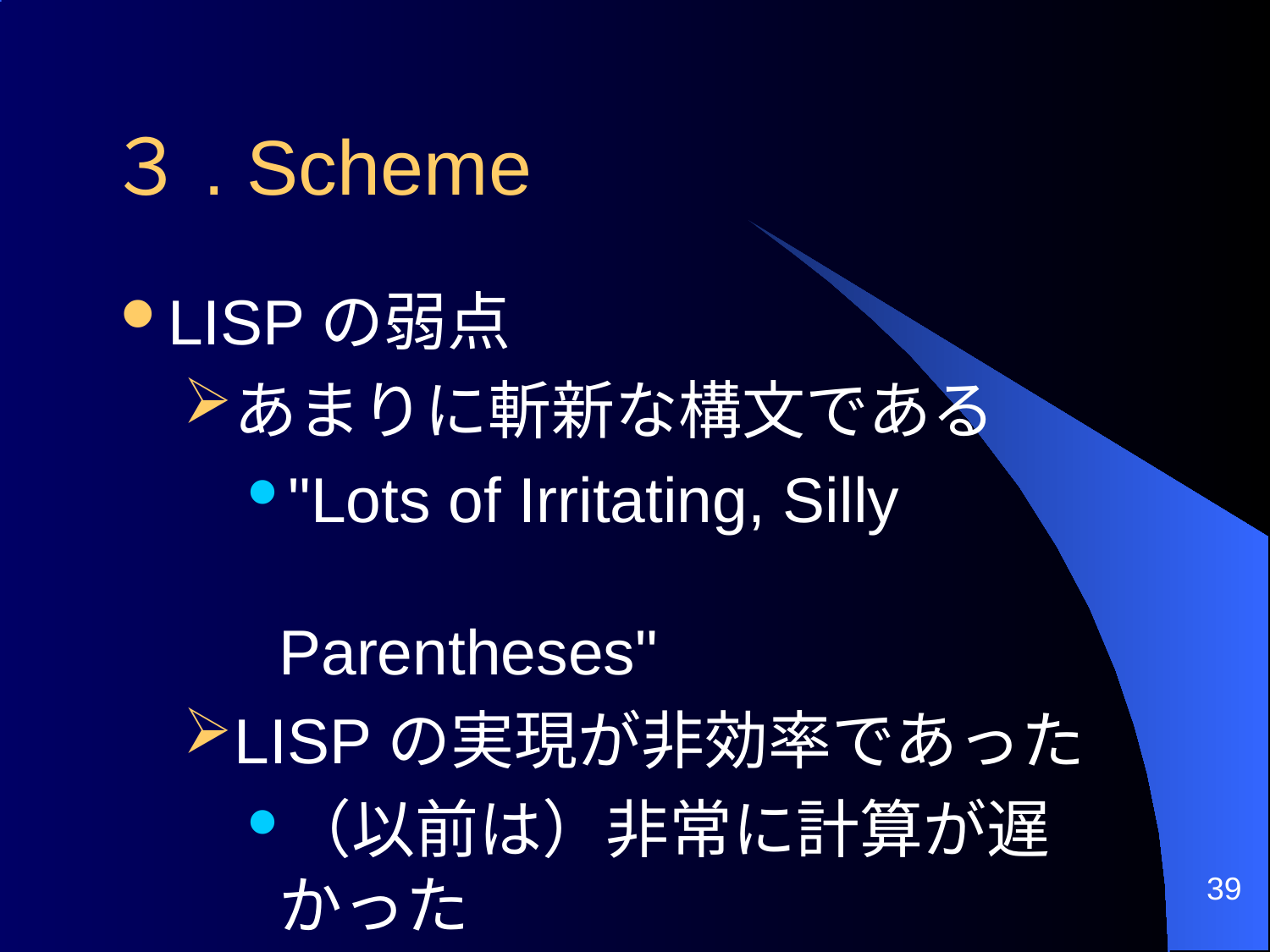

３. Scheme
LISPの弱点
あまりに斬新な構文である
"Lots of Irritating, Silly
				 Parentheses"
LISPの実現が非効率であった
（以前は）非常に計算が遅かった
39